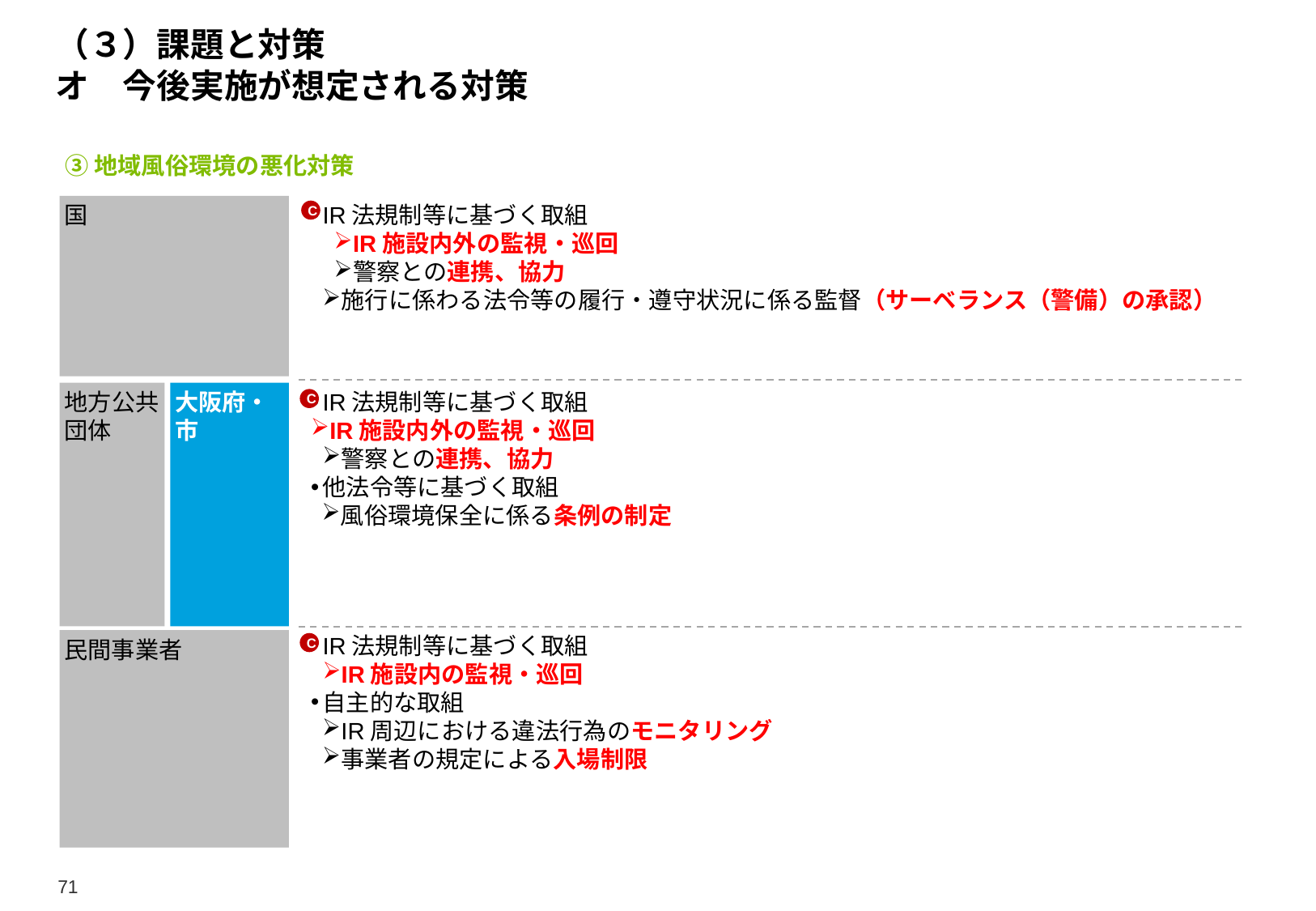

# （３）課題と対策 オ　今後実施が想定される対策
③地域風俗環境の悪化対策
国
IR法規制等に基づく取組
IR施設内外の監視・巡回
警察との連携、協力
施行に係わる法令等の履行・遵守状況に係る監督（サーベランス（警備）の承認）

IR法規制等に基づく取組
IR施設内外の監視・巡回
警察との連携、協力
他法令等に基づく取組
風俗環境保全に係る条例の制定
IR法規制等に基づく取組
IR施設内の監視・巡回
自主的な取組
IR周辺における違法行為のモニタリング
事業者の規定による入場制限
C
地方公共団体
大阪府・市
C
民間事業者
C
71